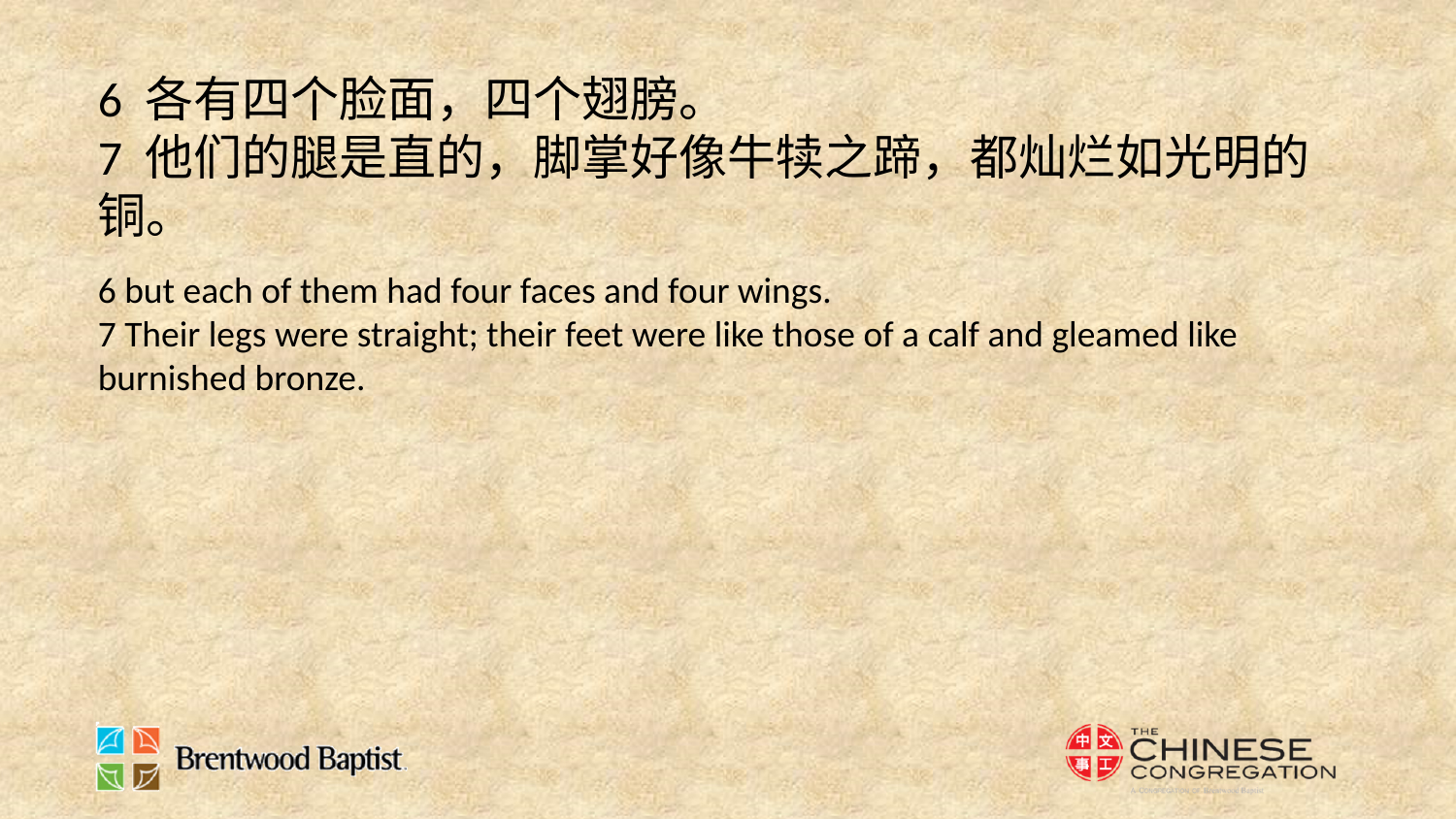

6 各有四个脸面，四个翅膀。
7 他们的腿是直的，脚掌好像牛犊之蹄，都灿烂如光明的铜。

6 but each of them had four faces and four wings.
7 Their legs were straight; their feet were like those of a calf and gleamed like burnished bronze.